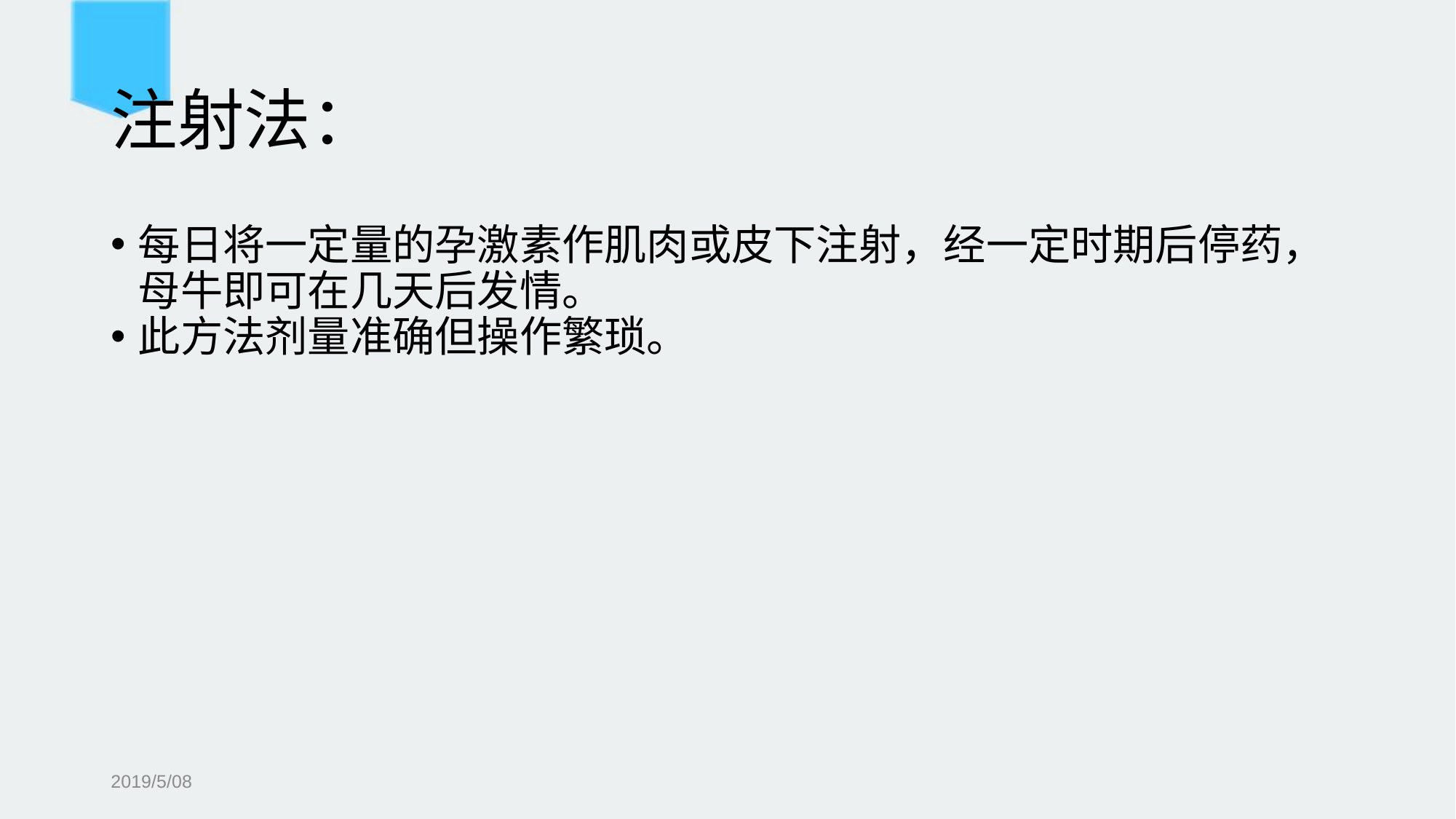

# 注射法：
每日将一定量的孕激素作肌肉或皮下注射，经一定时期后停药，母牛即可在几天后发情。
此方法剂量准确但操作繁琐。
2019/5/08